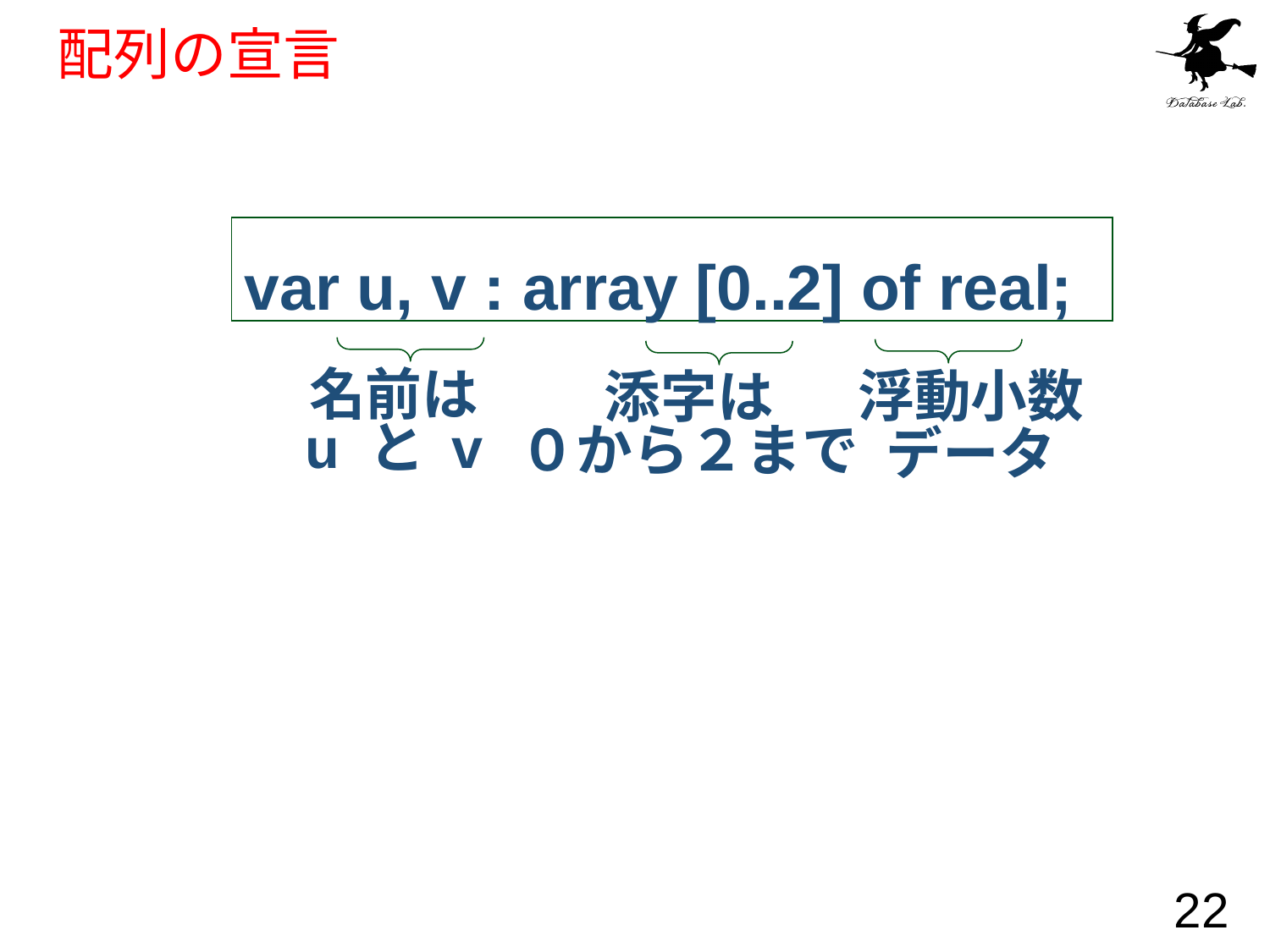

# 配列の宣言
var u, v : array [0..2] of real;

浮動小数
データ
名前は
u と v
添字は
０から２まで

22